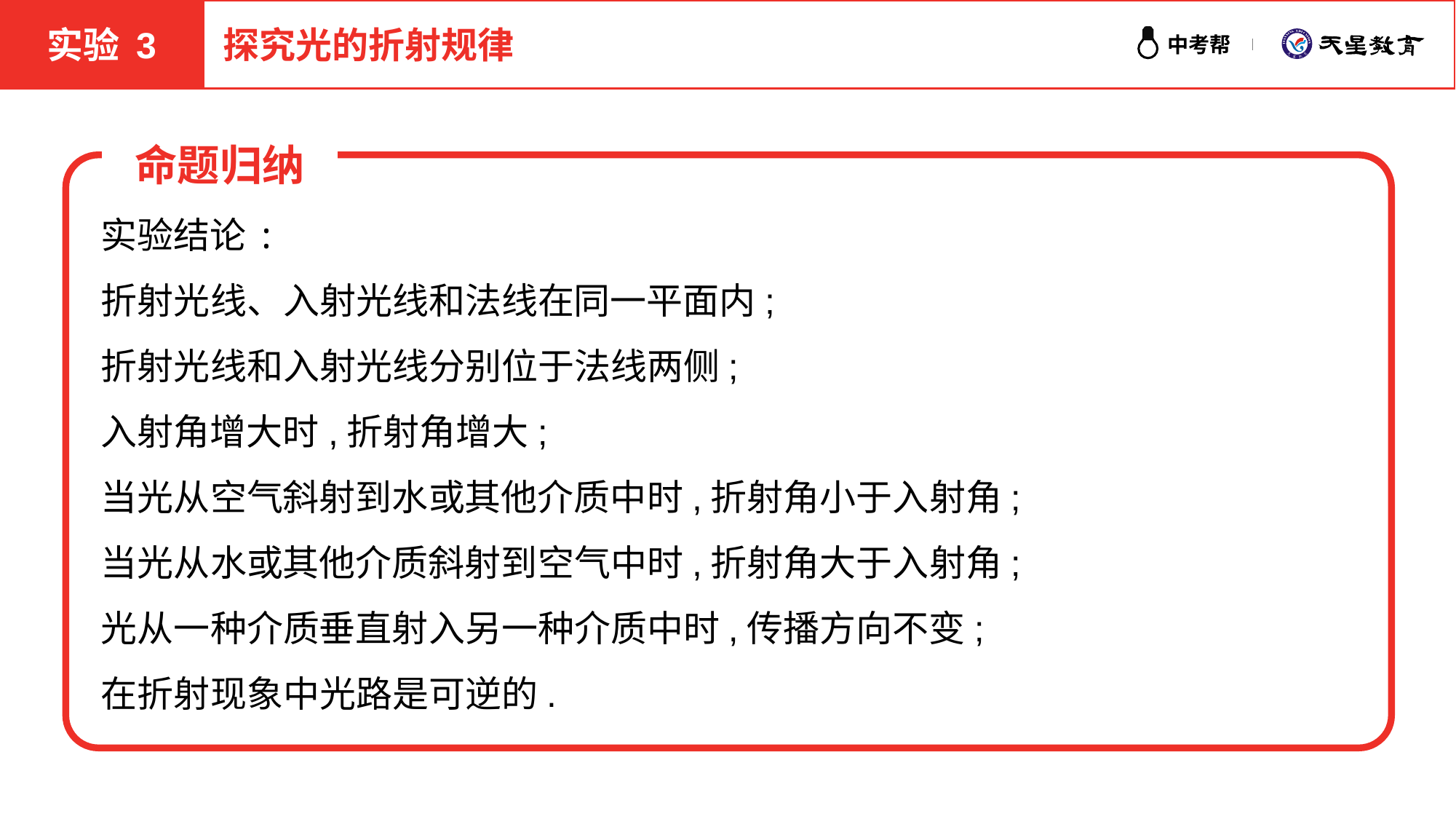

实验 3
探究光的折射规律
命题归纳

实验结论:
折射光线、入射光线和法线在同一平面内;
折射光线和入射光线分别位于法线两侧;
入射角增大时,折射角增大;
当光从空气斜射到水或其他介质中时,折射角小于入射角;
当光从水或其他介质斜射到空气中时,折射角大于入射角;
光从一种介质垂直射入另一种介质中时,传播方向不变;
在折射现象中光路是可逆的.